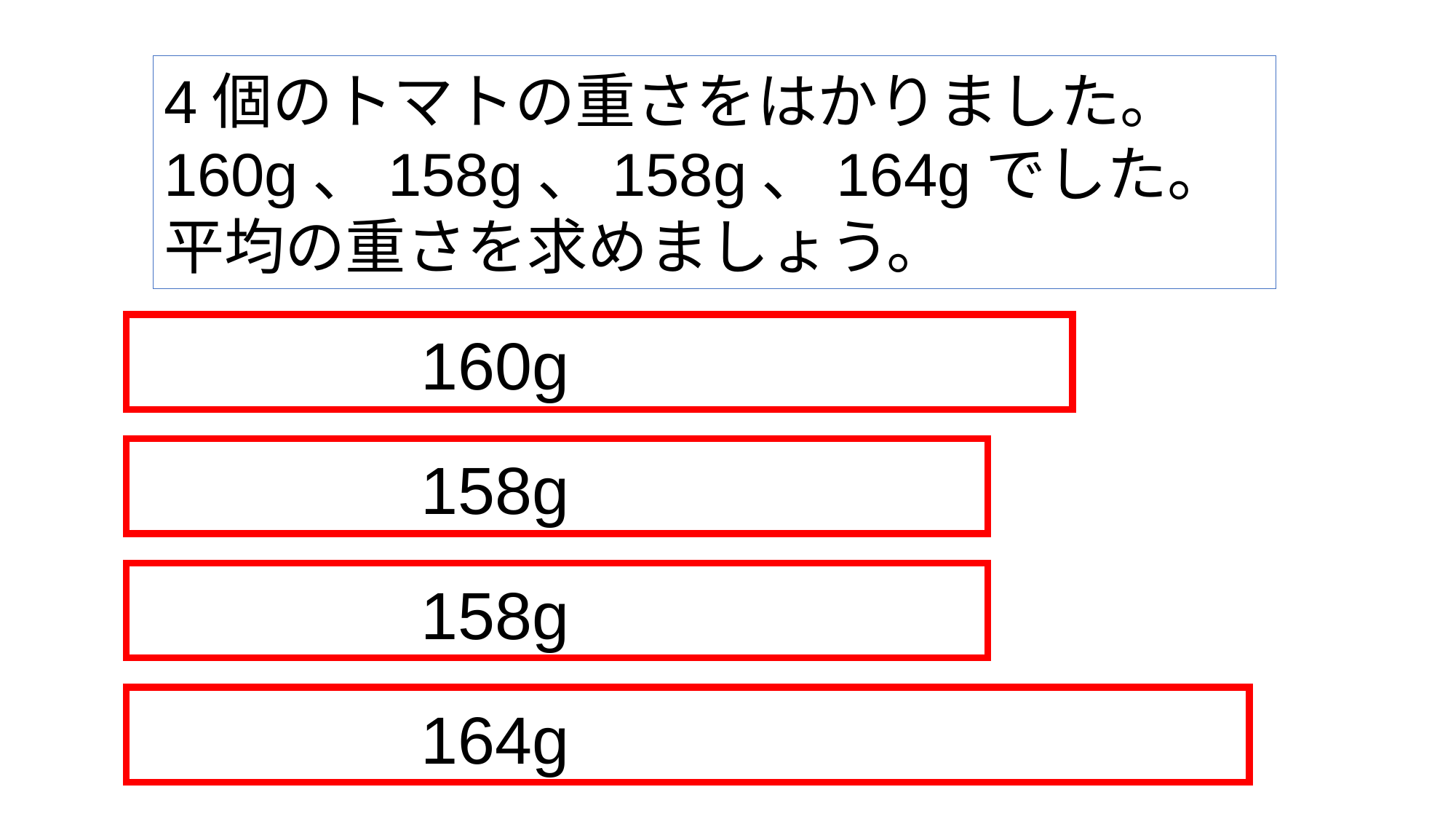

# 4個のトマトの重さをはかりました。 160g、158g、158g、164gでした。 平均の重さを求めましょう。

160g

158g

158g

164g